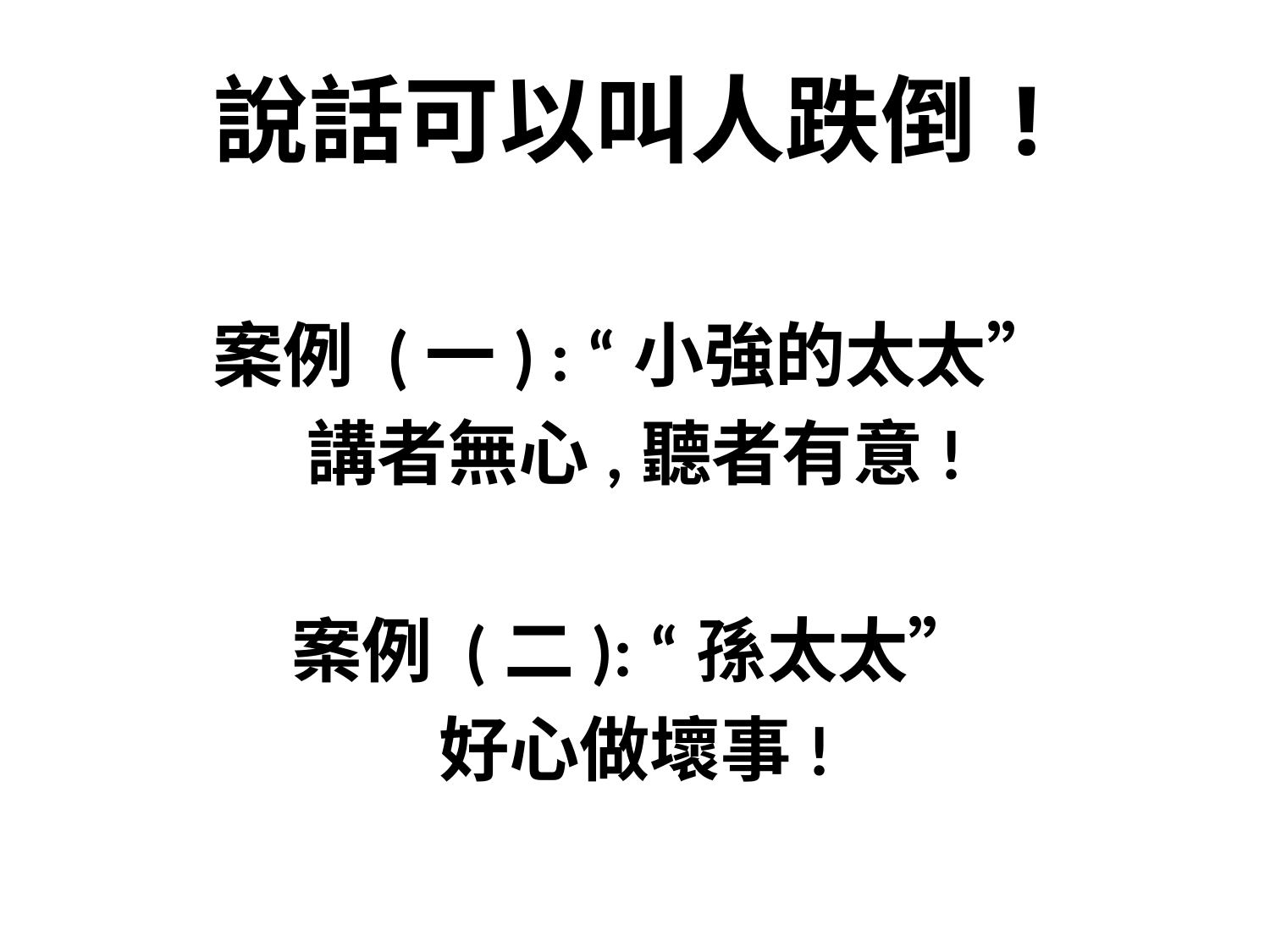

# 說話可以叫人跌倒!

案例 (一) : “小強的太太”
講者無心,聽者有意!

案例 (二): “孫太太”
好心做壞事!